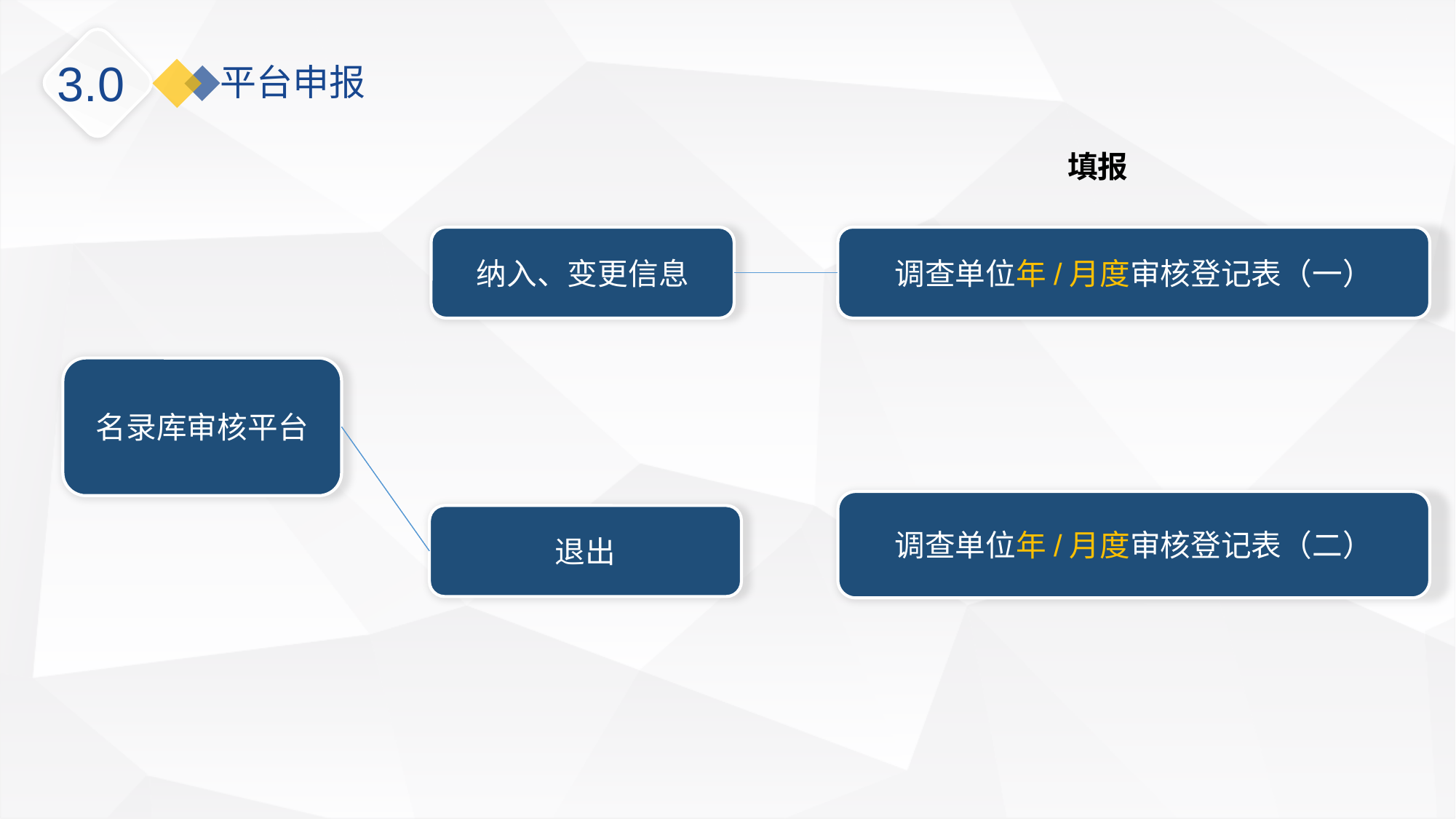

3.0
平台申报

填报
纳入、变更信息
调查单位年/月度审核登记表（一）
名录库审核平台
调查单位年/月度审核登记表（二）
退出
37